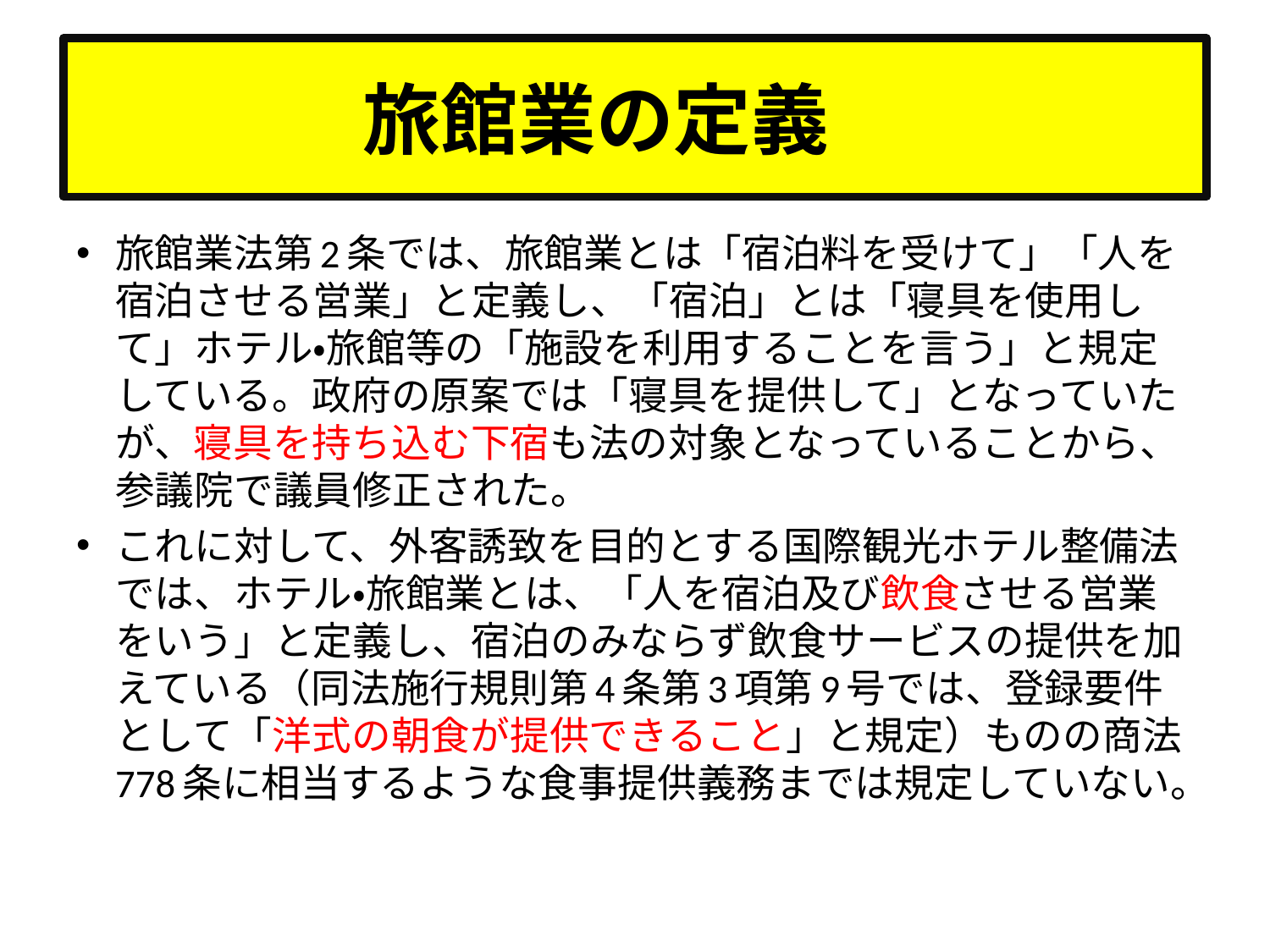

# 旅館業の定義
旅館業法第2条では、旅館業とは「宿泊料を受けて」「人を宿泊させる営業」と定義し、「宿泊」とは「寝具を使用して」ホテル・旅館等の「施設を利用することを言う」と規定している。政府の原案では「寝具を提供して」となっていたが、寝具を持ち込む下宿も法の対象となっていることから、参議院で議員修正された。
これに対して、外客誘致を目的とする国際観光ホテル整備法では、ホテル・旅館業とは、「人を宿泊及び飲食させる営業をいう」と定義し、宿泊のみならず飲食サービスの提供を加えている（同法施行規則第4条第3項第9号では、登録要件として「洋式の朝食が提供できること」と規定）ものの商法778条に相当するような食事提供義務までは規定していない。